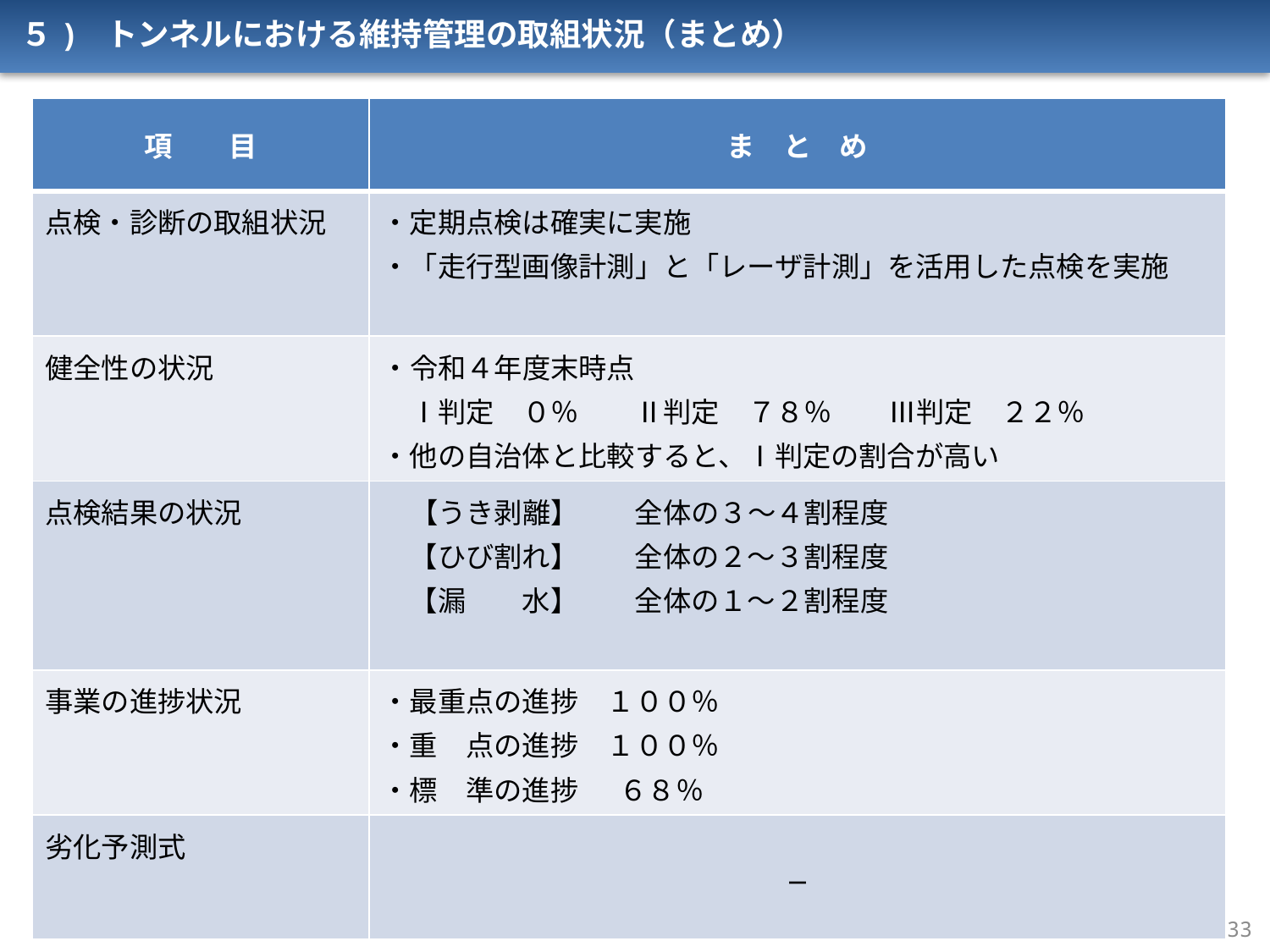

５) トンネルにおける維持管理の取組状況（まとめ）
| 項　　目 | ま　と　め |
| --- | --- |
| 点検・診断の取組状況 | ・定期点検は確実に実施 ・「走行型画像計測」と「レーザ計測」を活用した点検を実施 |
| 健全性の状況 | ・令和４年度末時点 　Ⅰ判定　０％　　Ⅱ判定　７８％　　Ⅲ判定　２２％ ・他の自治体と比較すると、Ⅰ判定の割合が高い |
| 点検結果の状況 | 【うき剥離】　　全体の３～４割程度 　【ひび割れ】　　全体の２～３割程度 　【漏　　水】　　全体の１～２割程度 |
| 事業の進捗状況 | ・最重点の進捗　１００％ ・重　点の進捗　１００％ ・標　準の進捗　 ６８％ |
| 劣化予測式 | ― |
33